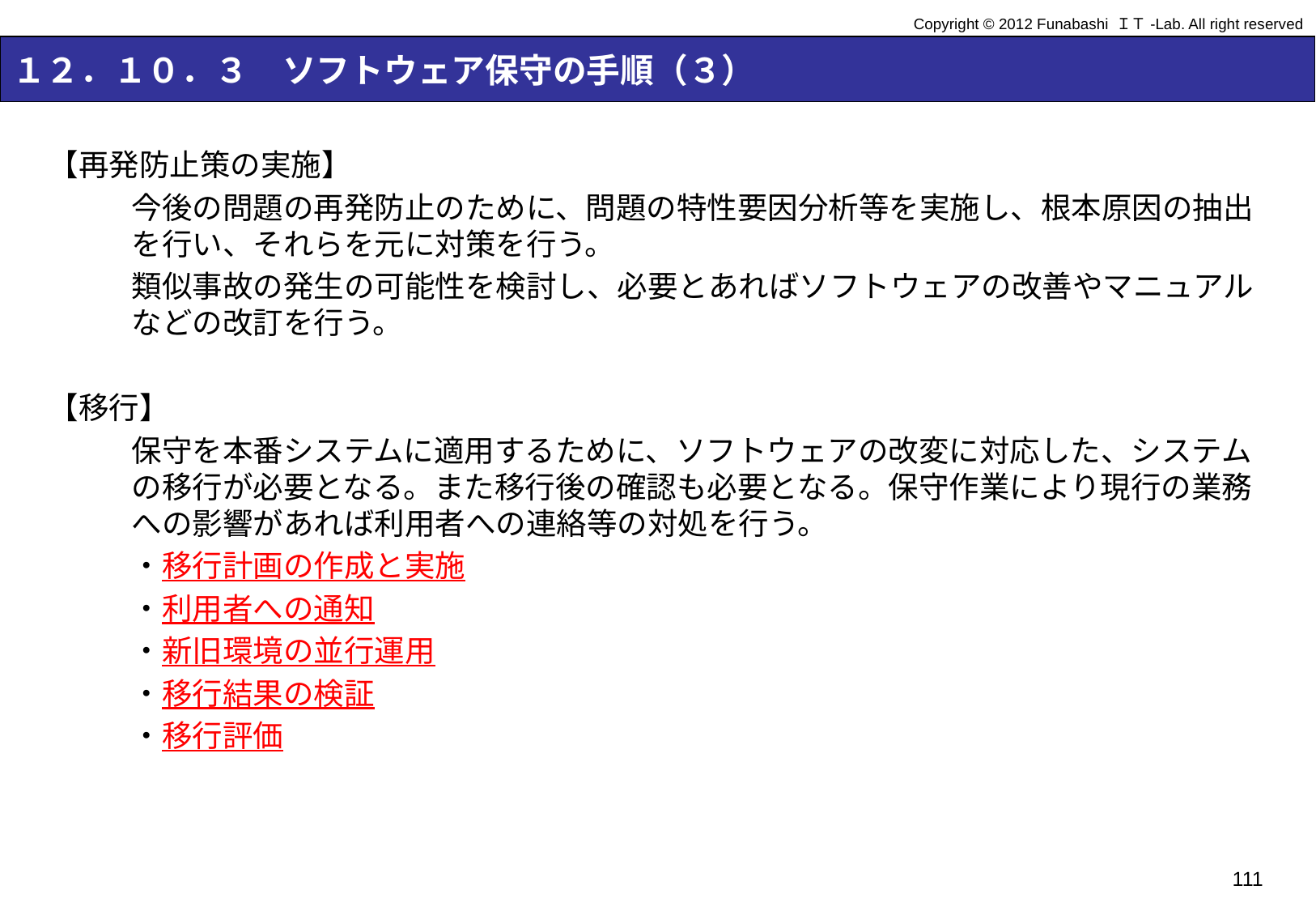

Copyright © 2012 Funabashi ＩＴ-Lab. All right reserved
# １２．１０．３　ソフトウェア保守の手順（３）
【再発防止策の実施】
今後の問題の再発防止のために、問題の特性要因分析等を実施し、根本原因の抽出を行い、それらを元に対策を行う。
類似事故の発生の可能性を検討し、必要とあればソフトウェアの改善やマニュアルなどの改訂を行う。

【移行】
保守を本番システムに適用するために、ソフトウェアの改変に対応した、システムの移行が必要となる。また移行後の確認も必要となる。保守作業により現行の業務への影響があれば利用者への連絡等の対処を行う。
・移行計画の作成と実施
・利用者への通知
・新旧環境の並行運用
・移行結果の検証
・移行評価
111